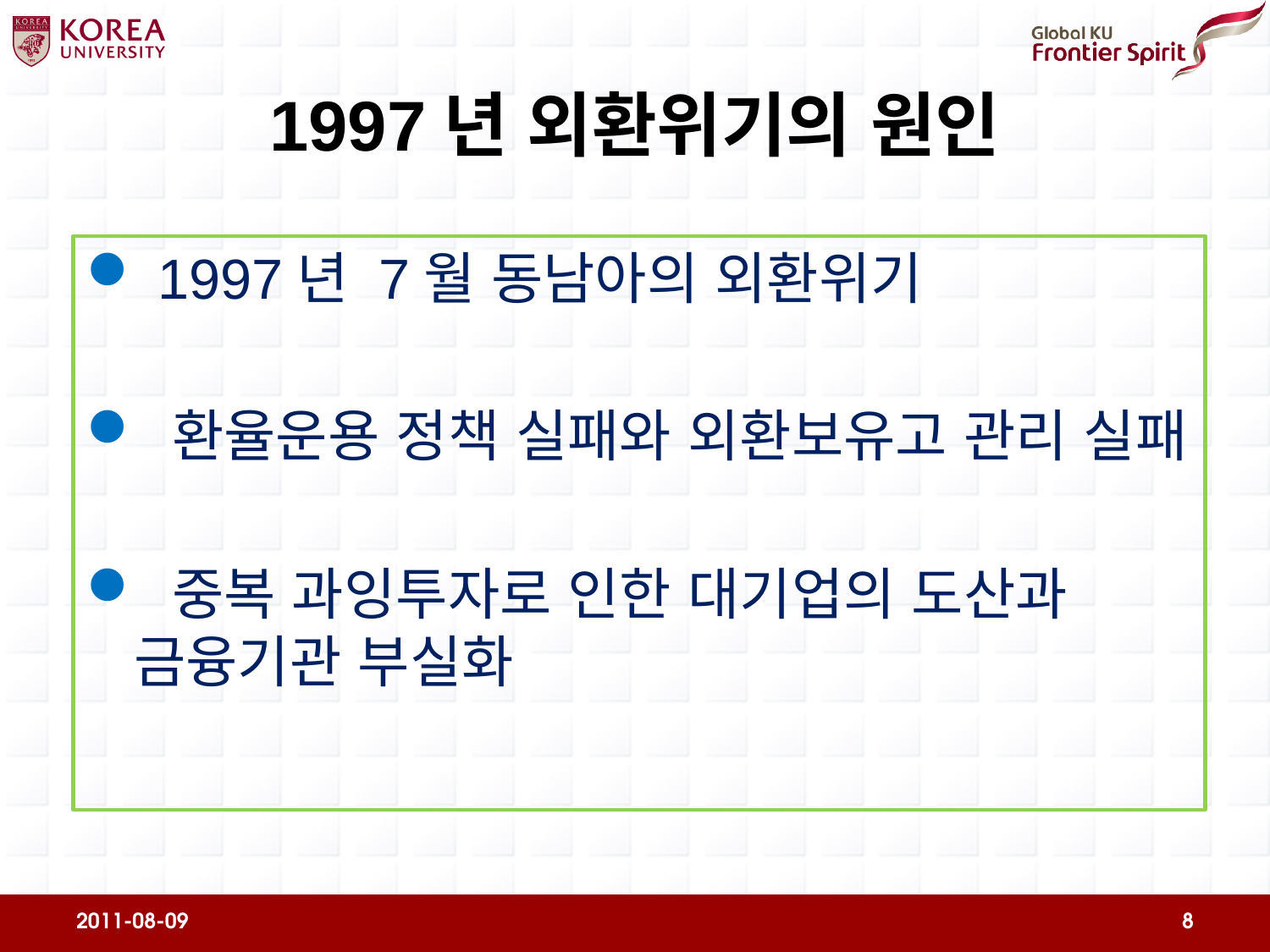

# 1997년 외환위기의 원인
 1997년 7월 동남아의 외환위기

 환율운용 정책 실패와 외환보유고 관리 실패

 중복 과잉투자로 인한 대기업의 도산과 금융기관 부실화

2011-08-09
8